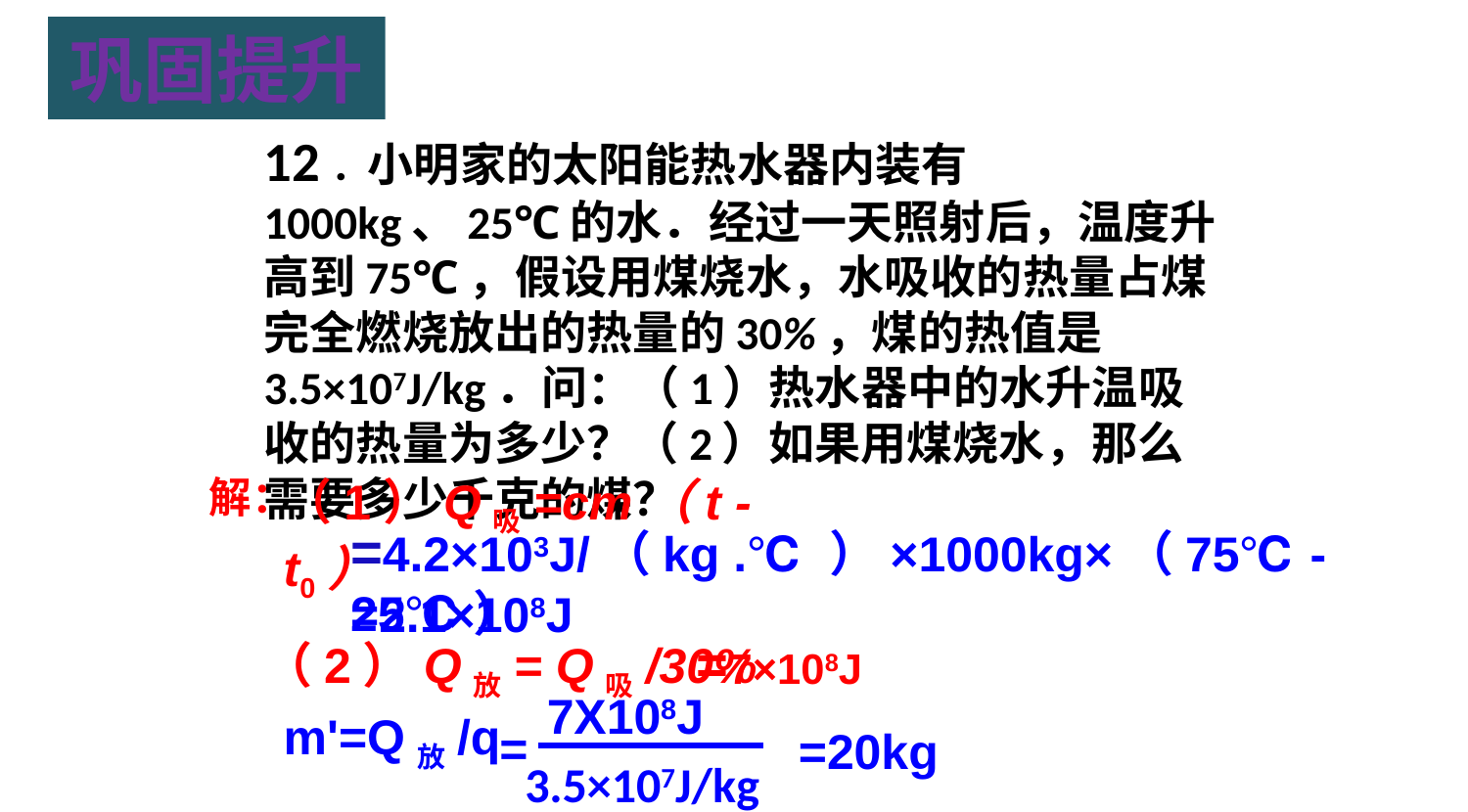

巩固提升
12．小明家的太阳能热水器内装有1000kg、25℃的水．经过一天照射后，温度升高到75℃，假设用煤烧水，水吸收的热量占煤完全燃烧放出的热量的30%，煤的热值是3.5×107J/kg．问：（1）热水器中的水升温吸收的热量为多少？（2）如果用煤烧水，那么需要多少千克的煤？
解：
（1）Q吸=cm（t - t0）
=4.2×103J/（kg .℃ ）×1000kg×（75℃ - 25℃）
=2.1×108J
=7×108J
（2）Q放= Q吸/30%
7X108J
m'=Q放/q
=
=20kg
3.5×107J/kg